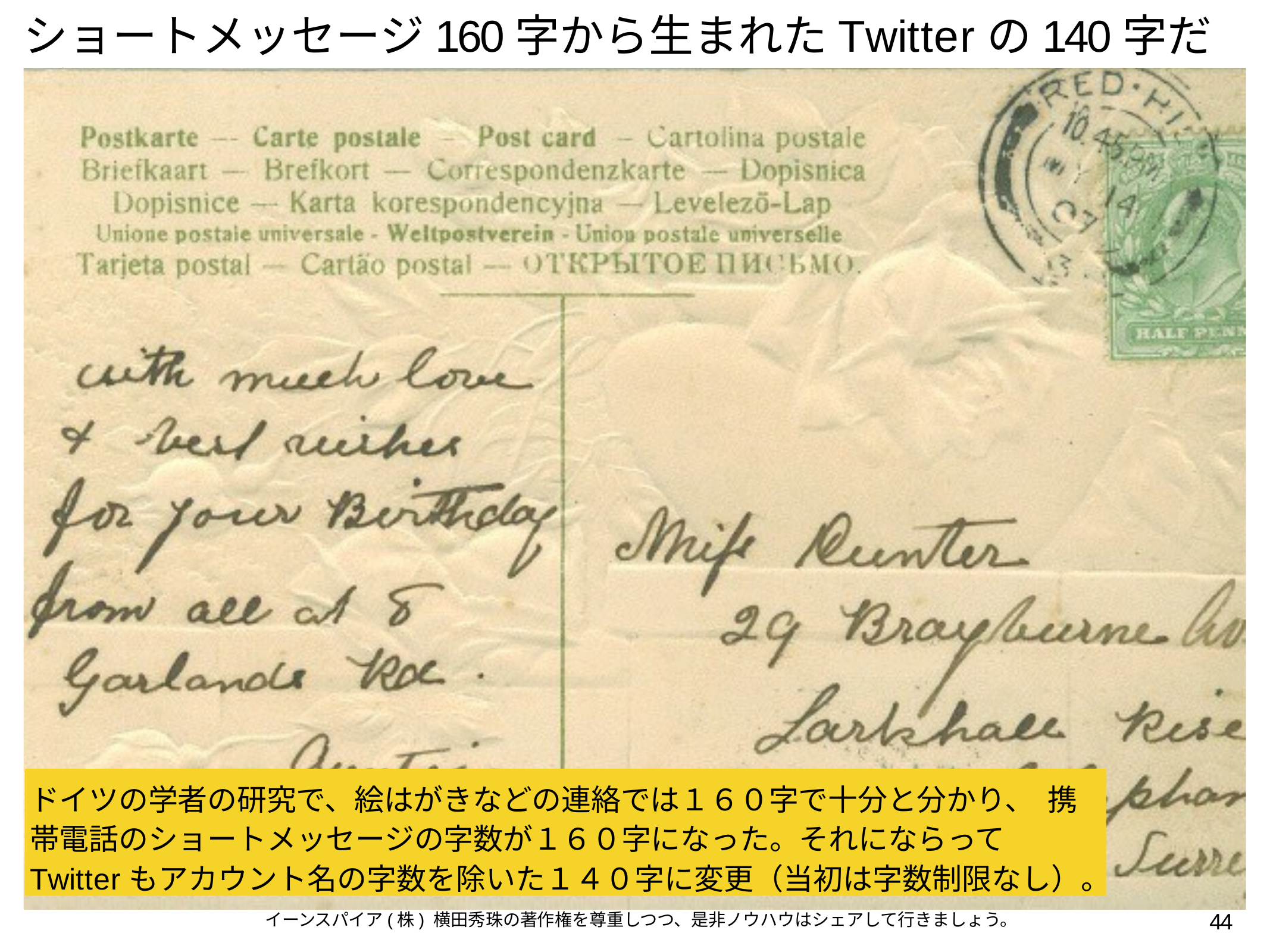

# ショートメッセージ160字から生まれたTwitterの140字だが･･･

ドイツの学者の研究で、絵はがきなどの連絡では１６０字で十分と分かり、  携帯電話のショートメッセージの字数が１６０字になった。それにならって  Twitterもアカウント名の字数を除いた１４０字に変更（当初は字数制限なし）。
44
イーンスパイア(株) 横田秀珠の著作権を尊重しつつ、是非ノウハウはシェアして行きましょう。